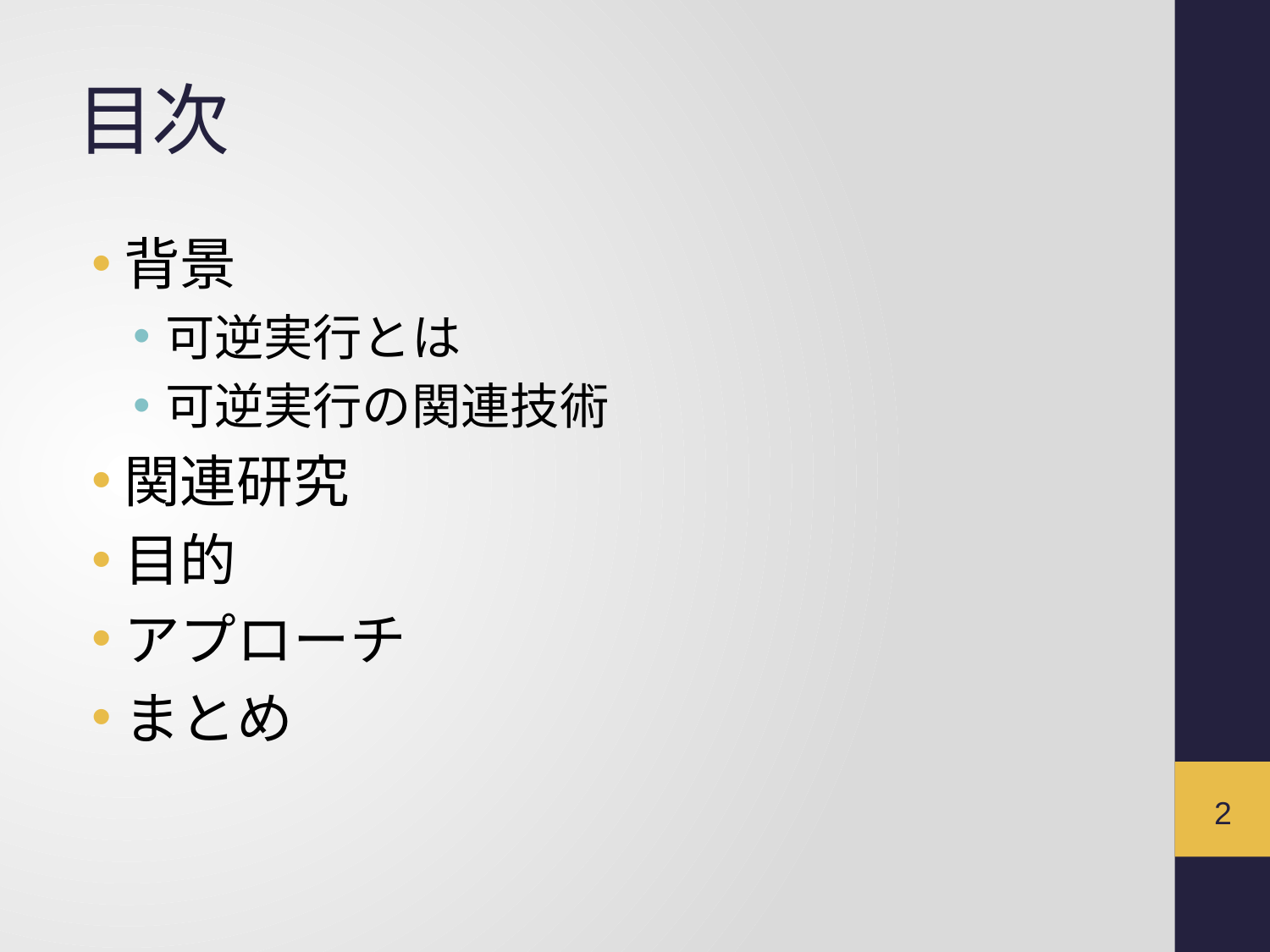

# 目次
背景
可逆実行とは
可逆実行の関連技術
関連研究
目的
アプローチ
まとめ

2